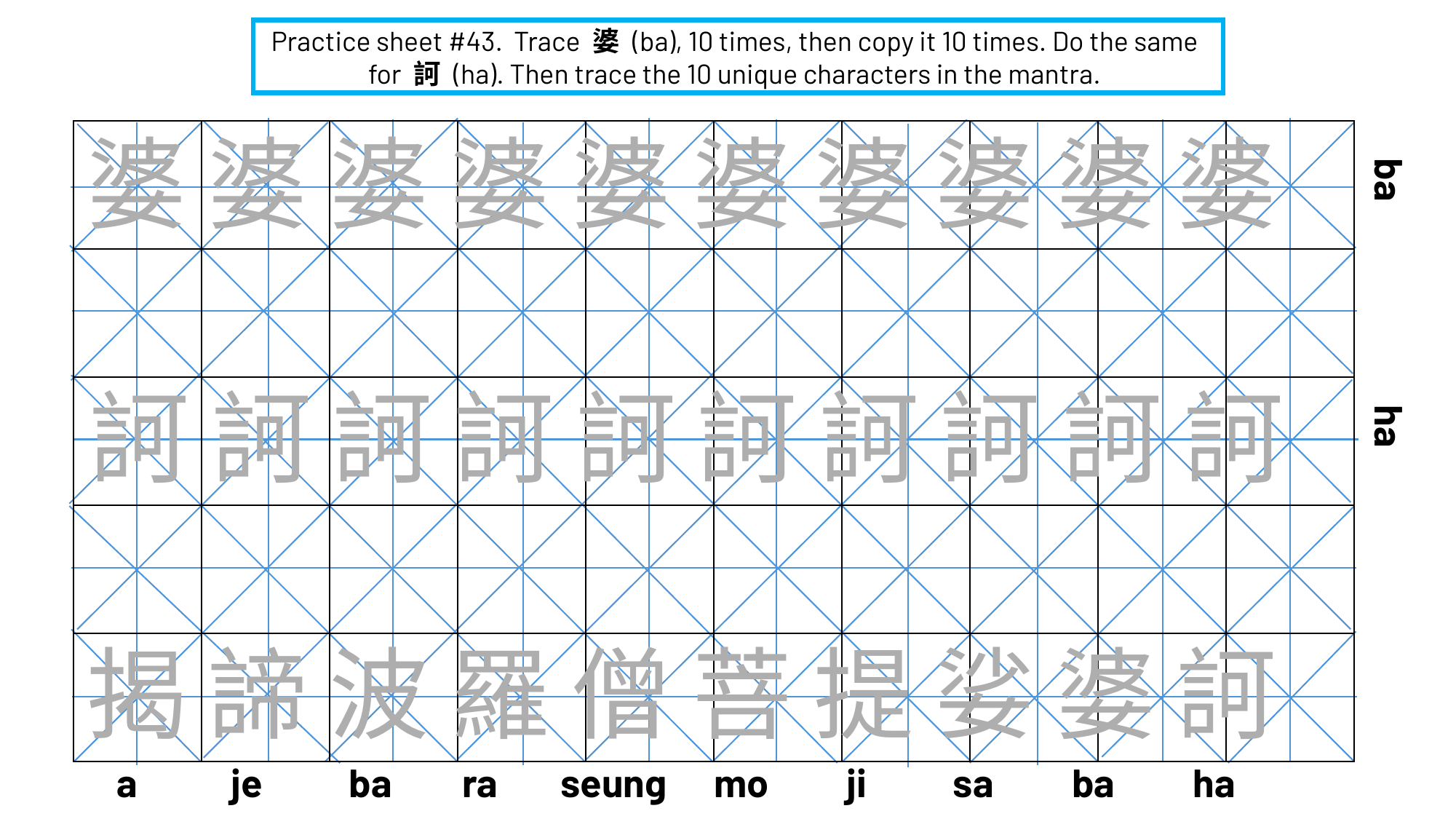

Practice sheet #43.  Trace 婆 (ba), 10 times, then copy it 10 times. Do the same for 訶 (ha). Then trace the 10 unique characters in the mantra.

婆 婆 婆 婆 婆 婆 婆 婆 婆 婆
|  |  |  |  |  |  |  |  |  |  |
| --- | --- | --- | --- | --- | --- | --- | --- | --- | --- |
|  |  |  |  |  |  |  |  |  |  |
|  |  |  |  |  |  |  |  |  |  |
|  |  |  |  |  |  |  |  |  |  |
|  |  |  |  |  |  |  |  |  |  |
ba                          ha
訶 訶 訶 訶 訶 訶 訶 訶 訶 訶
揭 諦 波 羅 僧 菩 提 娑 婆 訶
a            je           ba         ra        seung      mo          ji           sa          ba          ha